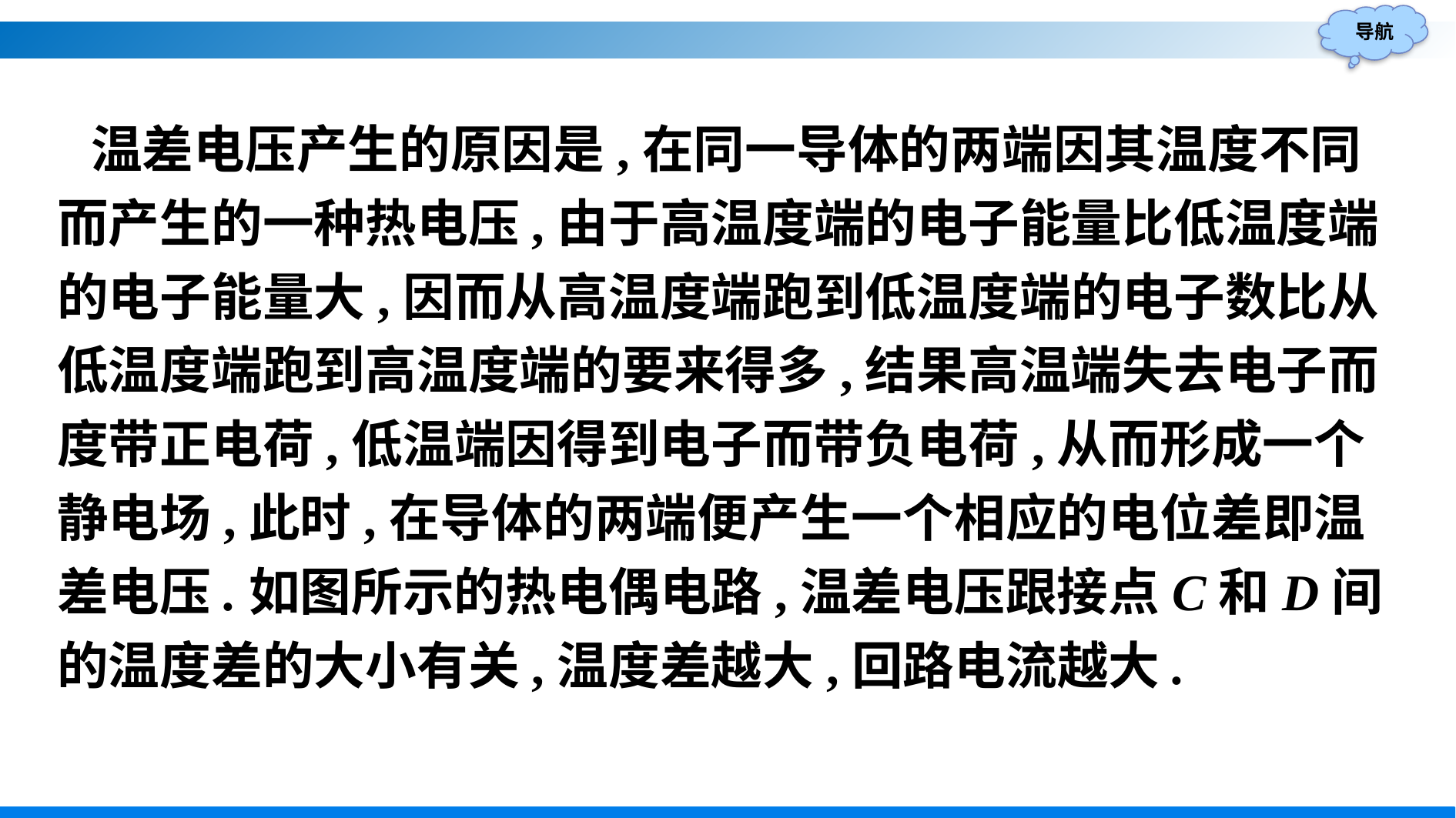

温差电压产生的原因是,在同一导体的两端因其温度不同而产生的一种热电压,由于高温度端的电子能量比低温度端的电子能量大,因而从高温度端跑到低温度端的电子数比从低温度端跑到高温度端的要来得多,结果高温端失去电子而度带正电荷,低温端因得到电子而带负电荷,从而形成一个静电场,此时,在导体的两端便产生一个相应的电位差即温差电压.如图所示的热电偶电路,温差电压跟接点C和D间的温度差的大小有关,温度差越大,回路电流越大.